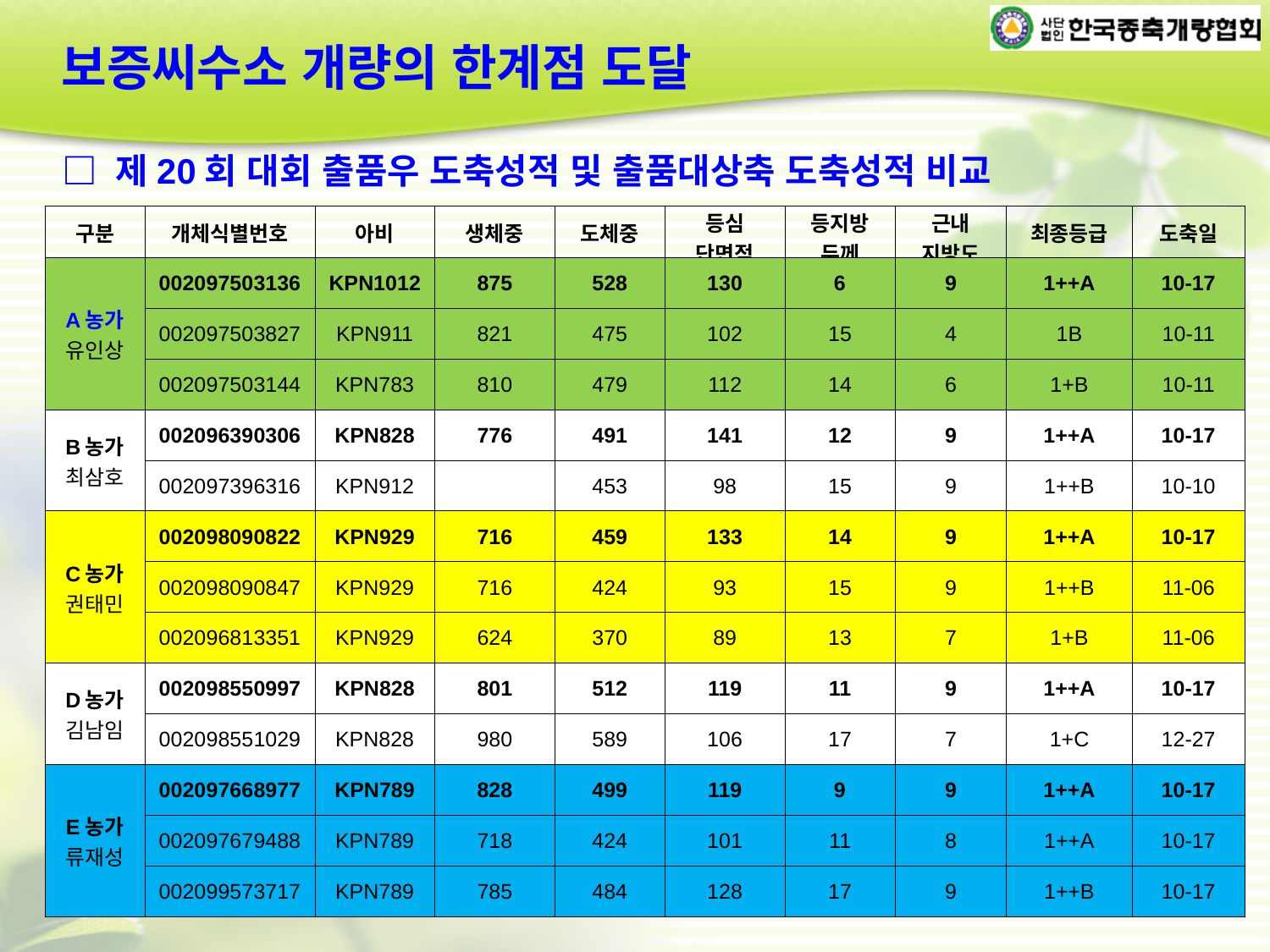

보증씨수소 개량의 한계점 도달
□ 제20회 대회 출품우 도축성적 및 출품대상축 도축성적 비교
| 구분 | 개체식별번호 | 아비 | 생체중 | 도체중 | 등심 단면적 | 등지방 두께 | 근내 지방도 | 최종등급 | 도축일 |
| --- | --- | --- | --- | --- | --- | --- | --- | --- | --- |
| A농가 유인상 | 002097503136 | KPN1012 | 875 | 528 | 130 | 6 | 9 | 1++A | 10-17 |
|  | 002097503827 | KPN911 | 821 | 475 | 102 | 15 | 4 | 1B | 10-11 |
|  | 002097503144 | KPN783 | 810 | 479 | 112 | 14 | 6 | 1+B | 10-11 |
| B농가 최삼호 | 002096390306 | KPN828 | 776 | 491 | 141 | 12 | 9 | 1++A | 10-17 |
|  | 002097396316 | KPN912 |  | 453 | 98 | 15 | 9 | 1++B | 10-10 |
| C농가 권태민 | 002098090822 | KPN929 | 716 | 459 | 133 | 14 | 9 | 1++A | 10-17 |
|  | 002098090847 | KPN929 | 716 | 424 | 93 | 15 | 9 | 1++B | 11-06 |
|  | 002096813351 | KPN929 | 624 | 370 | 89 | 13 | 7 | 1+B | 11-06 |
| D농가 김남임 | 002098550997 | KPN828 | 801 | 512 | 119 | 11 | 9 | 1++A | 10-17 |
|  | 002098551029 | KPN828 | 980 | 589 | 106 | 17 | 7 | 1+C | 12-27 |
| E농가 류재성 | 002097668977 | KPN789 | 828 | 499 | 119 | 9 | 9 | 1++A | 10-17 |
|  | 002097679488 | KPN789 | 718 | 424 | 101 | 11 | 8 | 1++A | 10-17 |
|  | 002099573717 | KPN789 | 785 | 484 | 128 | 17 | 9 | 1++B | 10-17 |